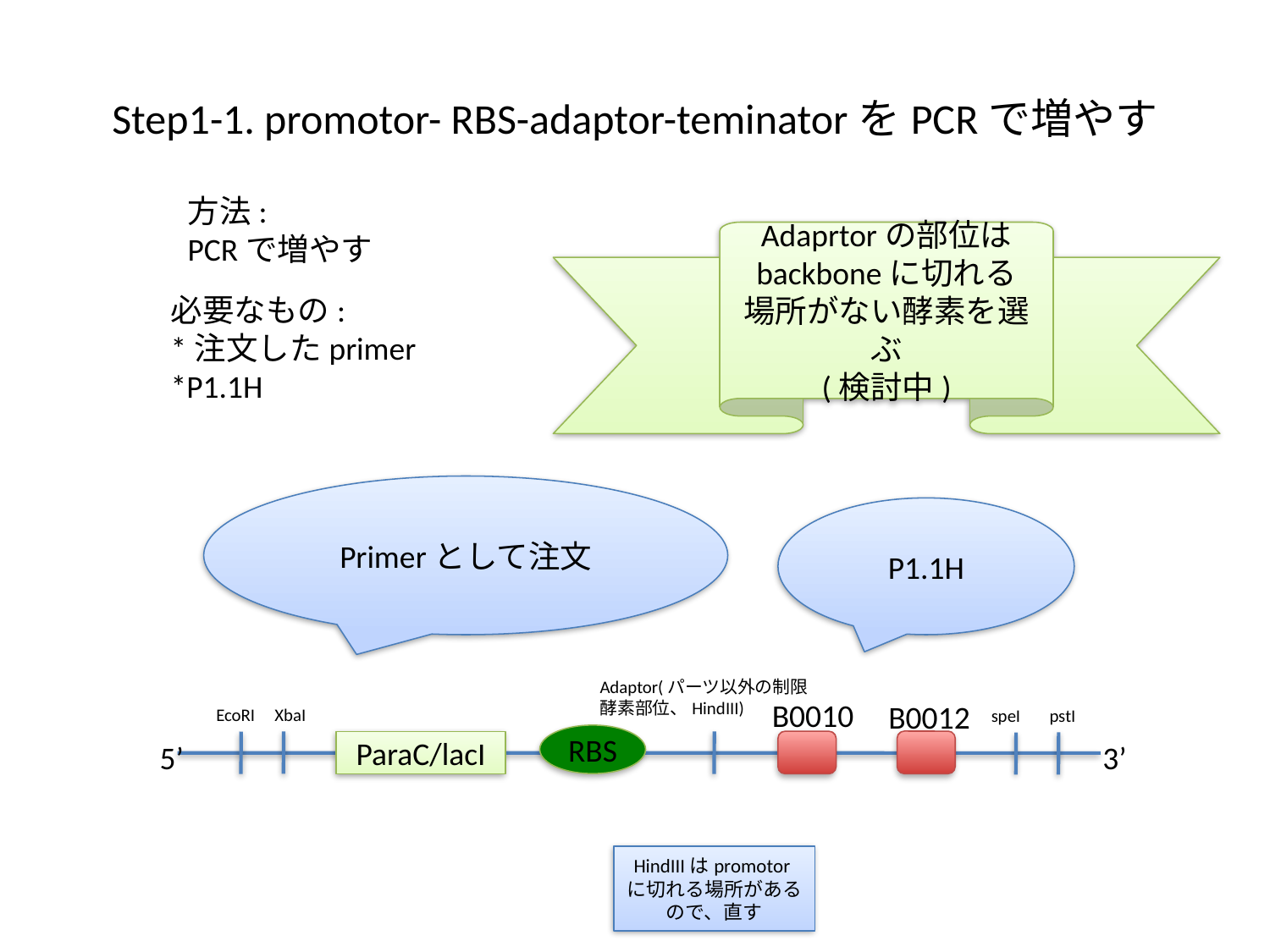

# Step1-1. promotor- RBS-adaptor-teminatorをPCRで増やす
方法:
PCRで増やす
Adaprtorの部位は
backboneに切れる
場所がない酵素を選ぶ
(検討中)
必要なもの:
*注文したprimer
*P1.1H
Primerとして注文
P1.1H
Adaptor(パーツ以外の制限酵素部位、HindIII)
B0010
B0012
EcoRI
XbaI
speI
pstI
RBS

5’
3’
ParaC/lacI
HindIIIはpromotorに切れる場所があるので、直す